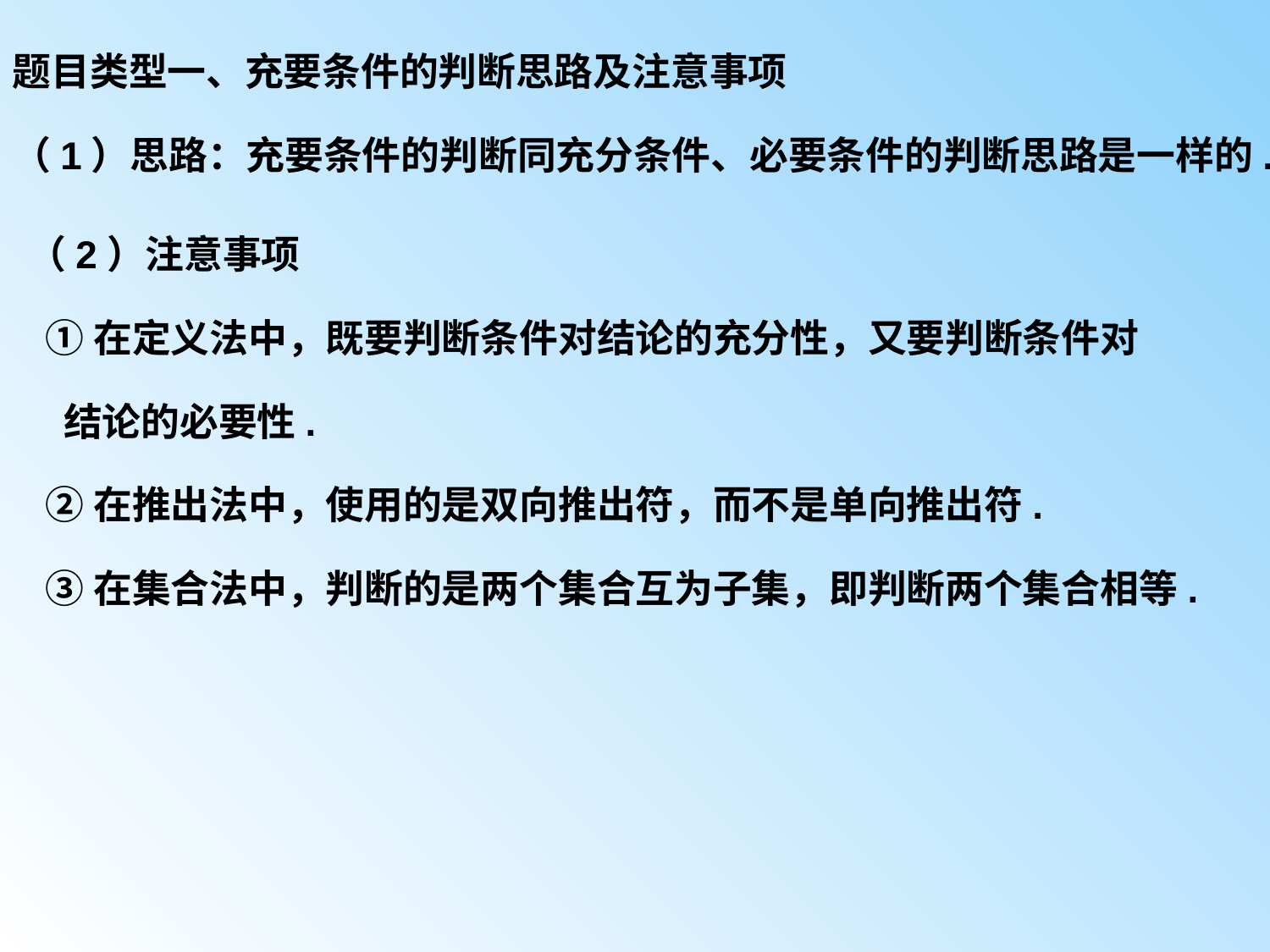

题目类型一、充要条件的判断思路及注意事项
（1）思路：充要条件的判断同充分条件、必要条件的判断思路是一样的.
（2）注意事项
  ①在定义法中，既要判断条件对结论的充分性，又要判断条件对
   结论的必要性.
  ②在推出法中，使用的是双向推出符，而不是单向推出符.
  ③在集合法中，判断的是两个集合互为子集，即判断两个集合相等.